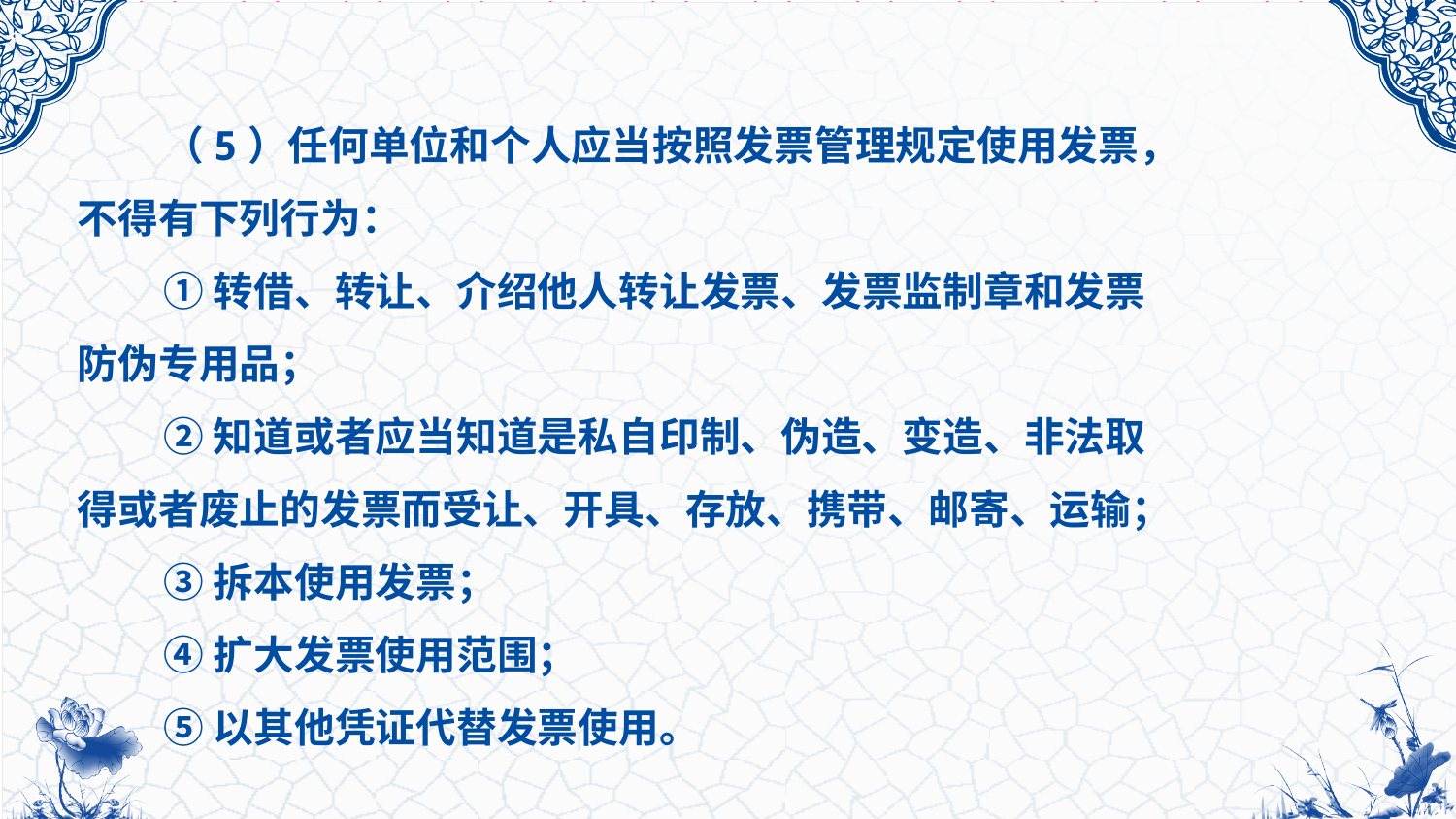

（5）任何单位和个人应当按照发票管理规定使用发票，不得有下列行为：
①转借、转让、介绍他人转让发票、发票监制章和发票防伪专用品；
②知道或者应当知道是私自印制、伪造、变造、非法取得或者废止的发票而受让、开具、存放、携带、邮寄、运输；
③拆本使用发票；
④扩大发票使用范围；
⑤以其他凭证代替发票使用。